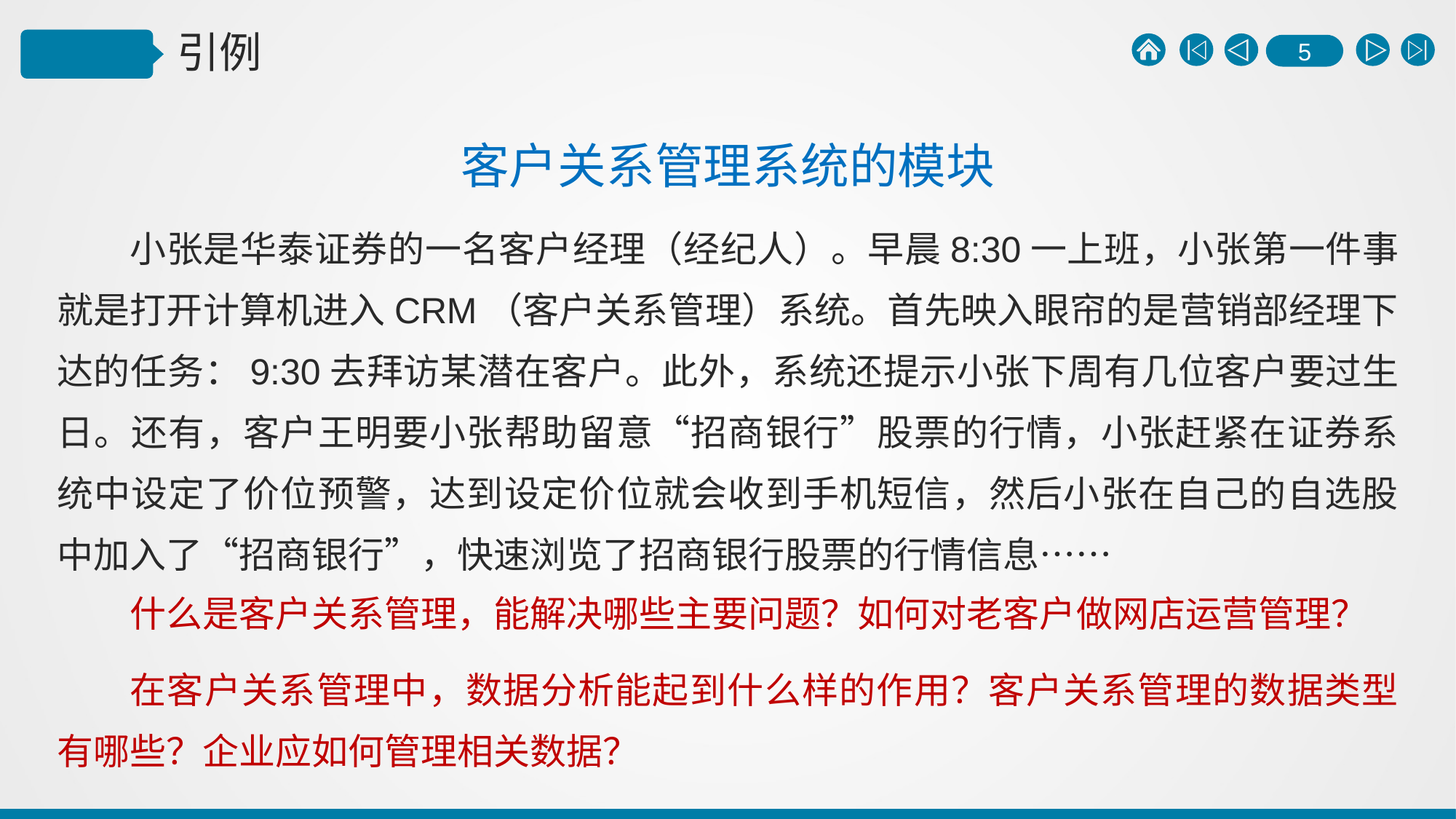

客户关系管理系统的模块
小张是华泰证券的一名客户经理（经纪人）。早晨8:30一上班，小张第一件事就是打开计算机进入CRM（客户关系管理）系统。首先映入眼帘的是营销部经理下达的任务：9:30去拜访某潜在客户。此外，系统还提示小张下周有几位客户要过生日。还有，客户王明要小张帮助留意“招商银行”股票的行情，小张赶紧在证券系统中设定了价位预警，达到设定价位就会收到手机短信，然后小张在自己的自选股中加入了“招商银行”，快速浏览了招商银行股票的行情信息……
什么是客户关系管理，能解决哪些主要问题？如何对老客户做网店运营管理？
在客户关系管理中，数据分析能起到什么样的作用？客户关系管理的数据类型有哪些？企业应如何管理相关数据？